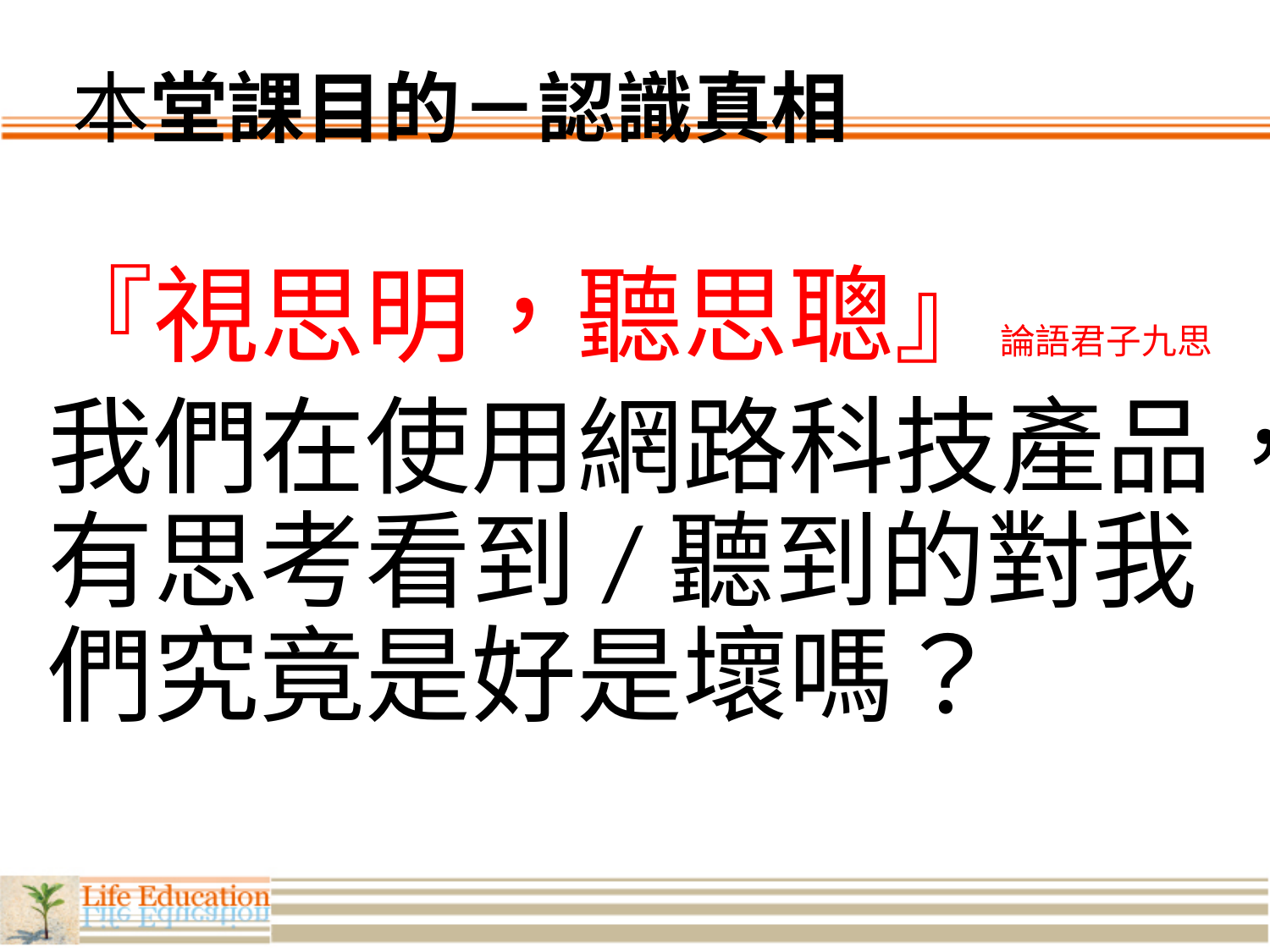

# 本堂課目的－認識真相
『視思明，聽思聰』論語君子九思
我們在使用網路科技產品，有思考看到/聽到的對我們究竟是好是壞嗎？